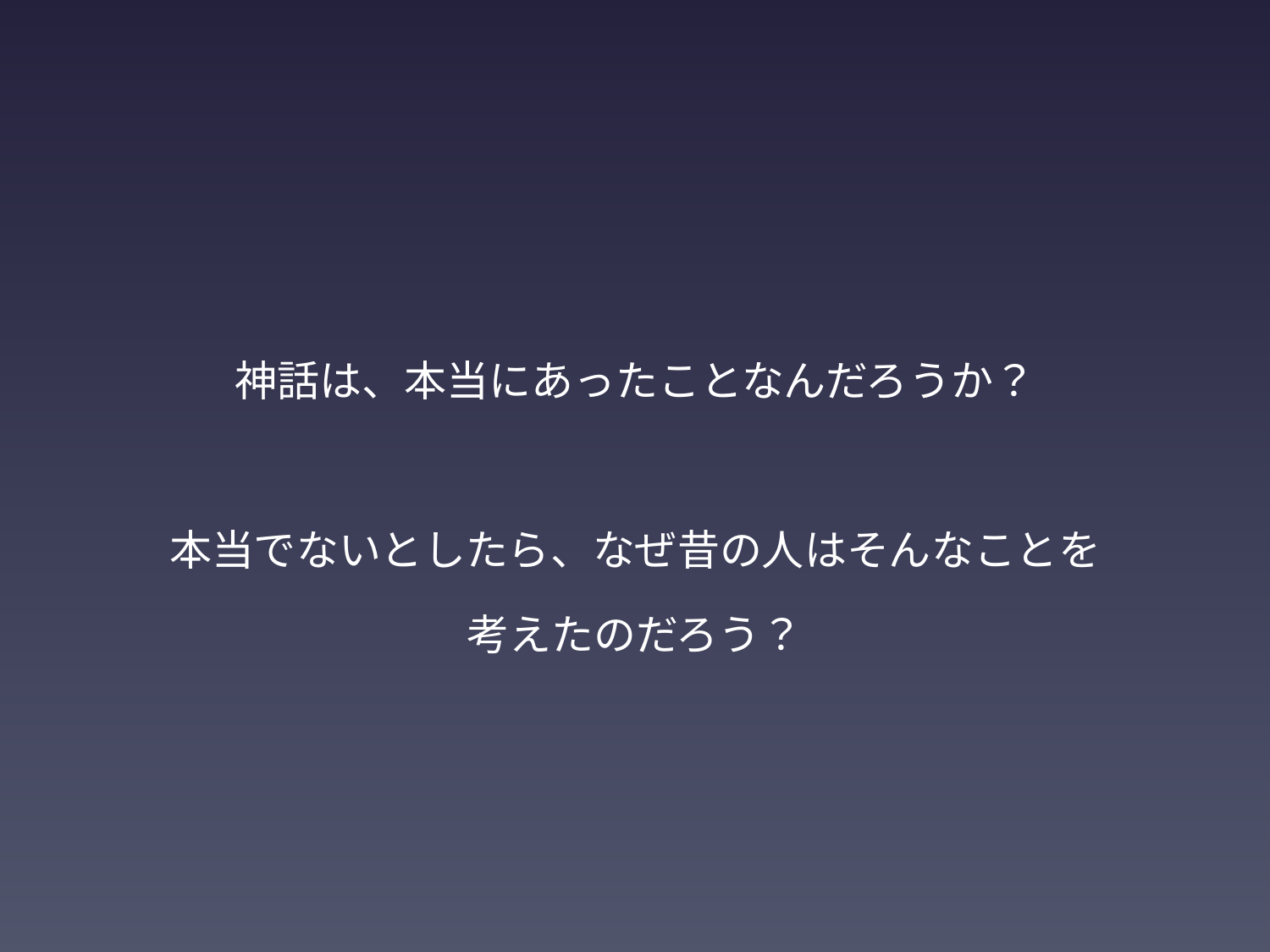

神話は、本当にあったことなんだろうか？

本当でないとしたら、なぜ昔の人はそんなことを
考えたのだろう？